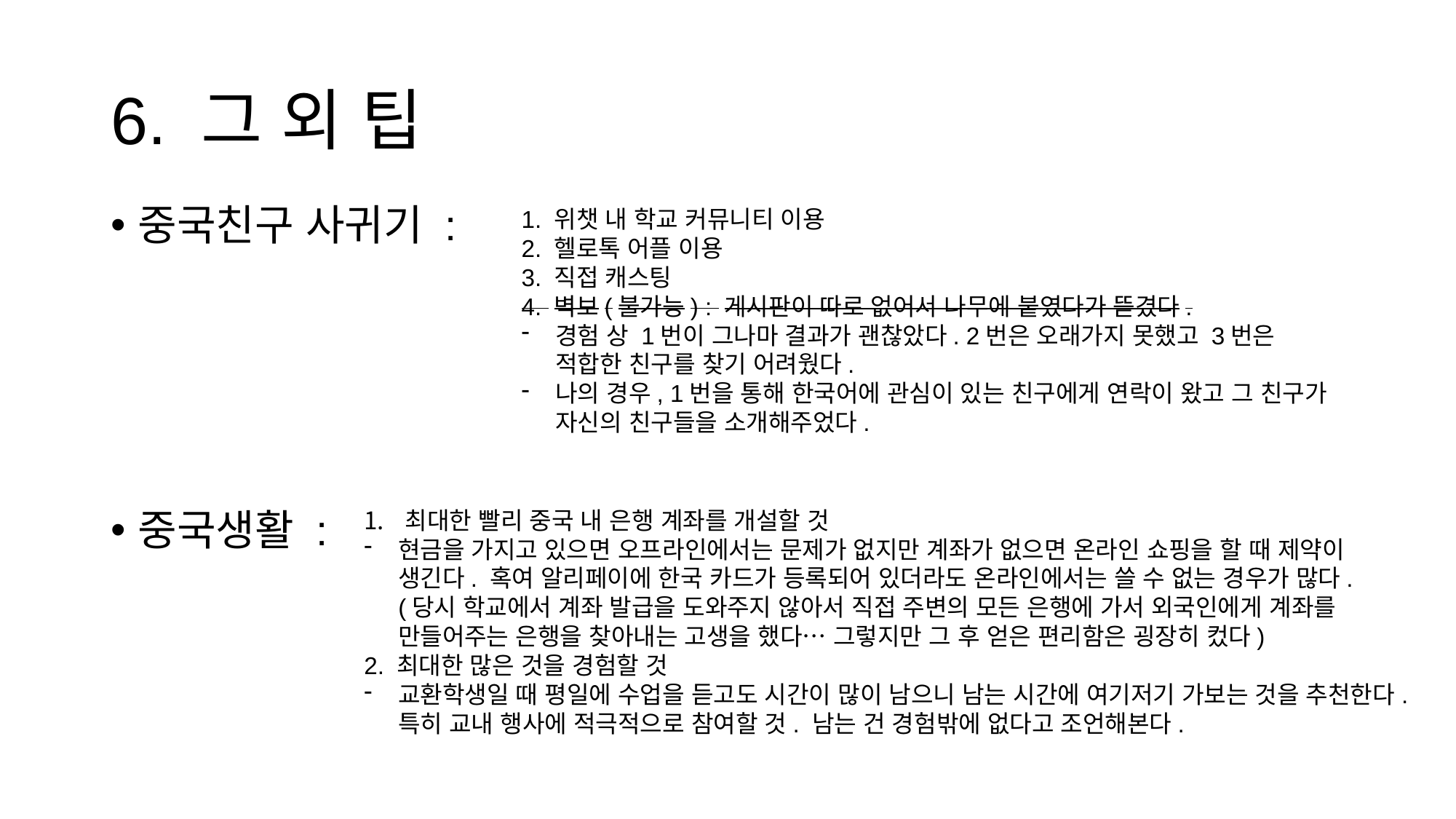

# 6. 그 외 팁
중국친구 사귀기 :

중국생활 :
1. 위챗 내 학교 커뮤니티 이용
2. 헬로톡 어플 이용
3. 직접 캐스팅
4. 벽보(불가능) : 게시판이 따로 없어서 나무에 붙였다가 뜯겼다.
경험 상 1번이 그나마 결과가 괜찮았다. 2번은 오래가지 못했고 3번은 적합한 친구를 찾기 어려웠다.
나의 경우, 1번을 통해 한국어에 관심이 있는 친구에게 연락이 왔고 그 친구가 자신의 친구들을 소개해주었다.
최대한 빨리 중국 내 은행 계좌를 개설할 것
현금을 가지고 있으면 오프라인에서는 문제가 없지만 계좌가 없으면 온라인 쇼핑을 할 때 제약이 생긴다. 혹여 알리페이에 한국 카드가 등록되어 있더라도 온라인에서는 쓸 수 없는 경우가 많다.
(당시 학교에서 계좌 발급을 도와주지 않아서 직접 주변의 모든 은행에 가서 외국인에게 계좌를 만들어주는 은행을 찾아내는 고생을 했다… 그렇지만 그 후 얻은 편리함은 굉장히 컸다)
2. 최대한 많은 것을 경험할 것
교환학생일 때 평일에 수업을 듣고도 시간이 많이 남으니 남는 시간에 여기저기 가보는 것을 추천한다. 특히 교내 행사에 적극적으로 참여할 것. 남는 건 경험밖에 없다고 조언해본다.